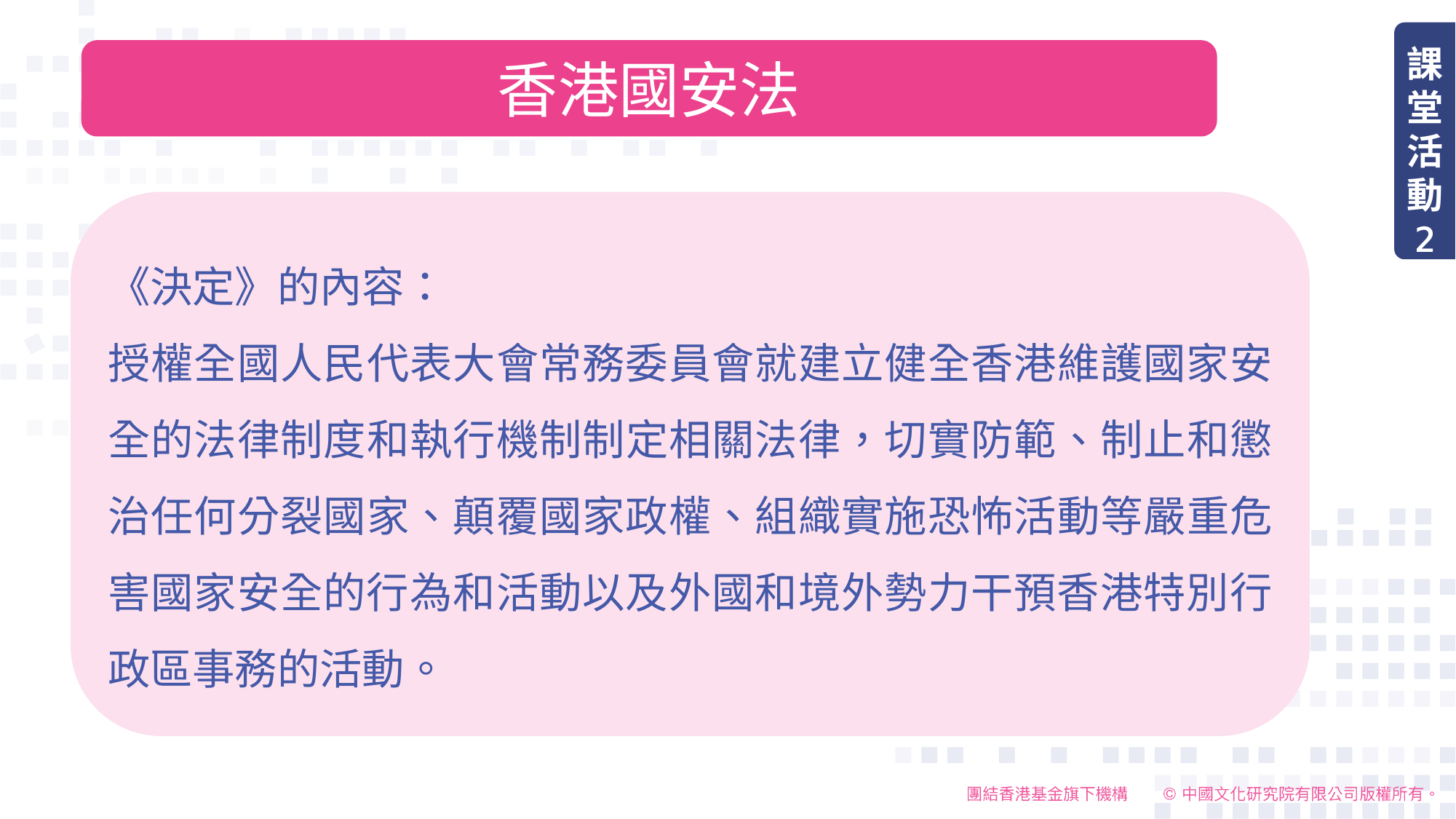

課堂活動
2

香港國安法
《決定》的內容：
授權全國人民代表大會常務委員會就建立健全香港維護國家安全的法律制度和執行機制制定相關法律，切實防範、制止和懲治任何分裂國家、顛覆國家政權、組織實施恐怖活動等嚴重危害國家安全的行為和活動以及外國和境外勢力干預香港特別行政區事務的活動。